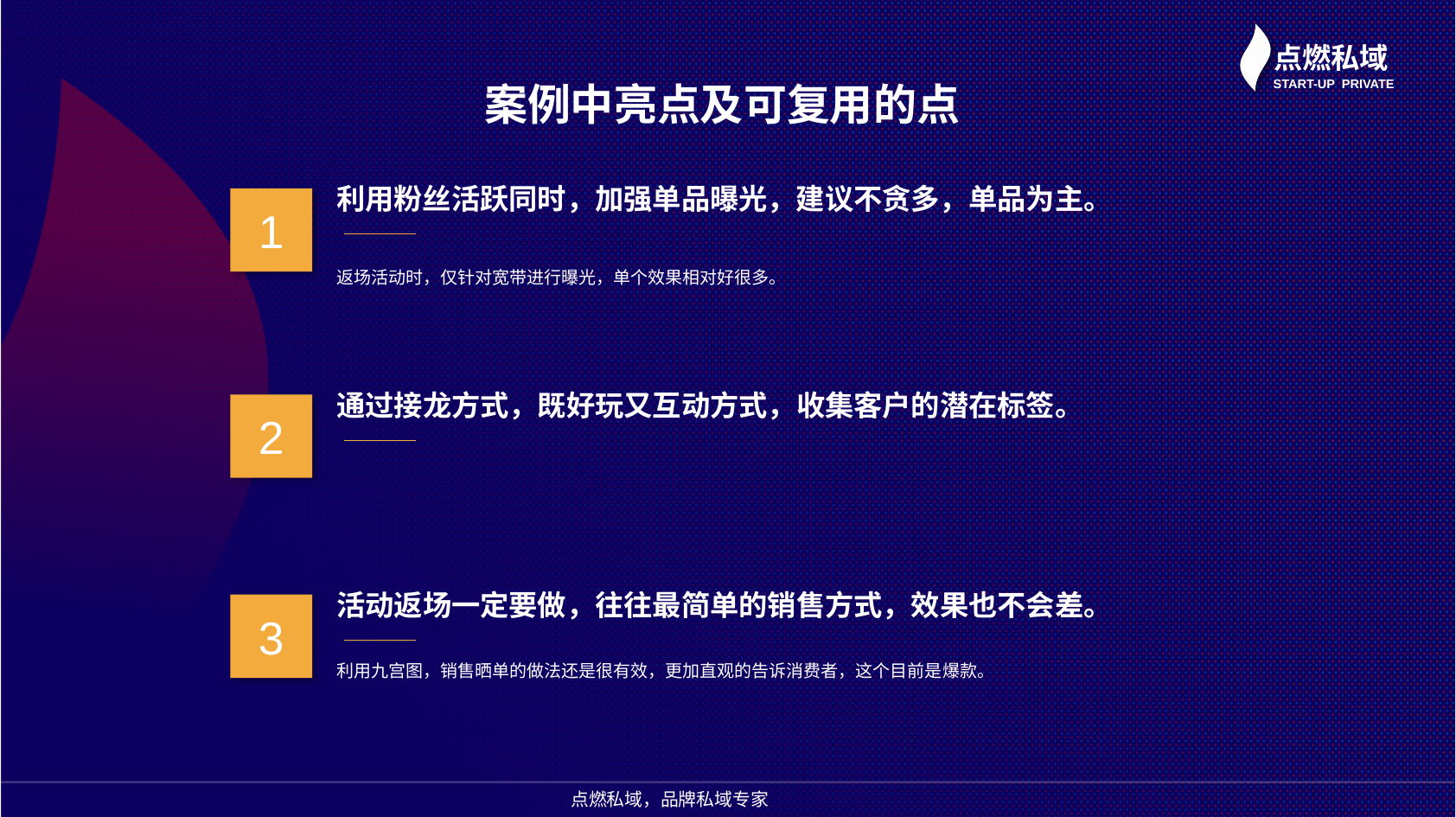

案例中亮点及可复用的点
利用粉丝活跃同时，加强单品曝光，建议不贪多，单品为主。

1

返场活动时，仅针对宽带进行曝光，单个效果相对好很多。
通过接龙方式，既好玩又互动方式，收集客户的潜在标签。

2

活动返场一定要做，往往最简单的销售方式，效果也不会差。

3

利用九宫图，销售晒单的做法还是很有效，更加直观的告诉消费者，这个目前是爆款。
点燃私域，品牌私域专家